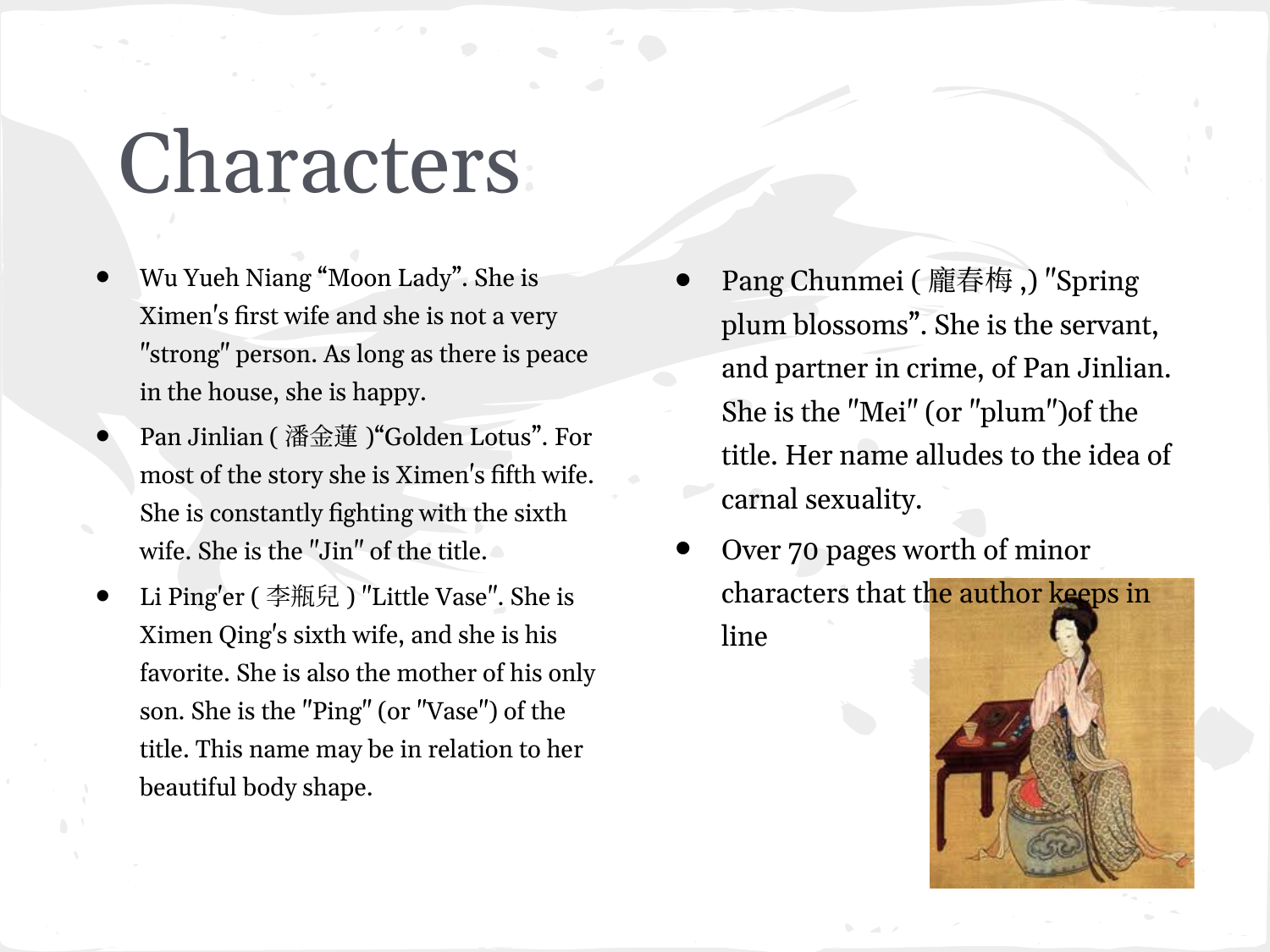

# Characters
Wu Yueh Niang “Moon Lady”. She is Ximen's first wife and she is not a very "strong" person. As long as there is peace in the house, she is happy.
Pan Jinlian (潘金蓮)“Golden Lotus”. For most of the story she is Ximen's fifth wife. She is constantly fighting with the sixth wife. She is the "Jin" of the title.
Li Ping'er (李瓶兒) "Little Vase". She is Ximen Qing's sixth wife, and she is his favorite. She is also the mother of his only son. She is the "Ping" (or "Vase") of the title. This name may be in relation to her beautiful body shape.
Pang Chunmei (龐春梅,) "Spring plum blossoms”. She is the servant, and partner in crime, of Pan Jinlian. She is the "Mei" (or "plum")of the title. Her name alludes to the idea of carnal sexuality.
Over 70 pages worth of minor characters that the author keeps in line